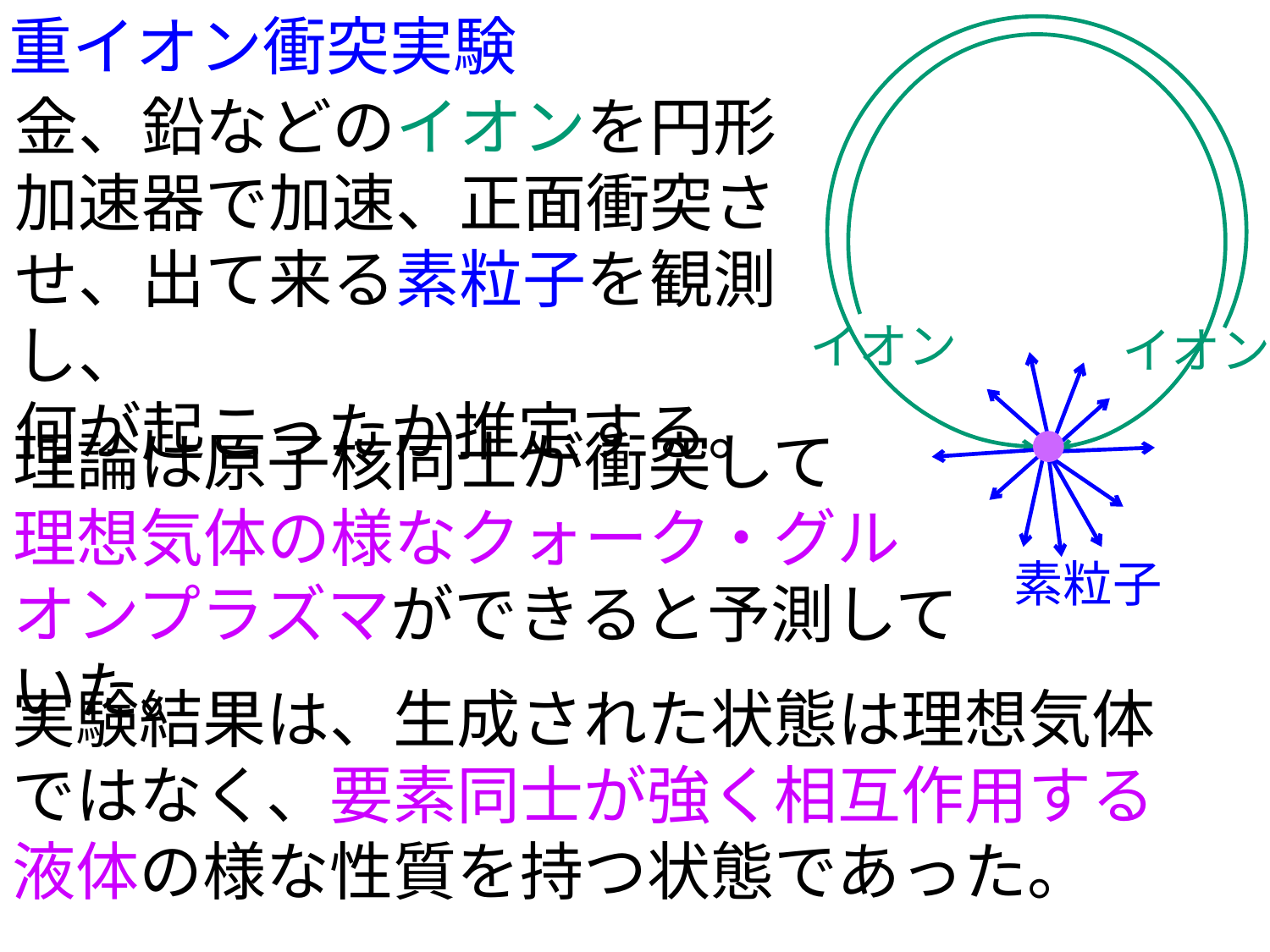

重イオン衝突実験

金、鉛などのイオンを円形加速器で加速、正面衝突させ、出て来る素粒子を観測し、
何が起こったか推定する。
イオン
イオン
理論は原子核同士が衝突して
理想気体の様なクォーク・グルオンプラズマができると予測していた。

素粒子
実験結果は、生成された状態は理想気体ではなく、要素同士が強く相互作用する液体の様な性質を持つ状態であった。